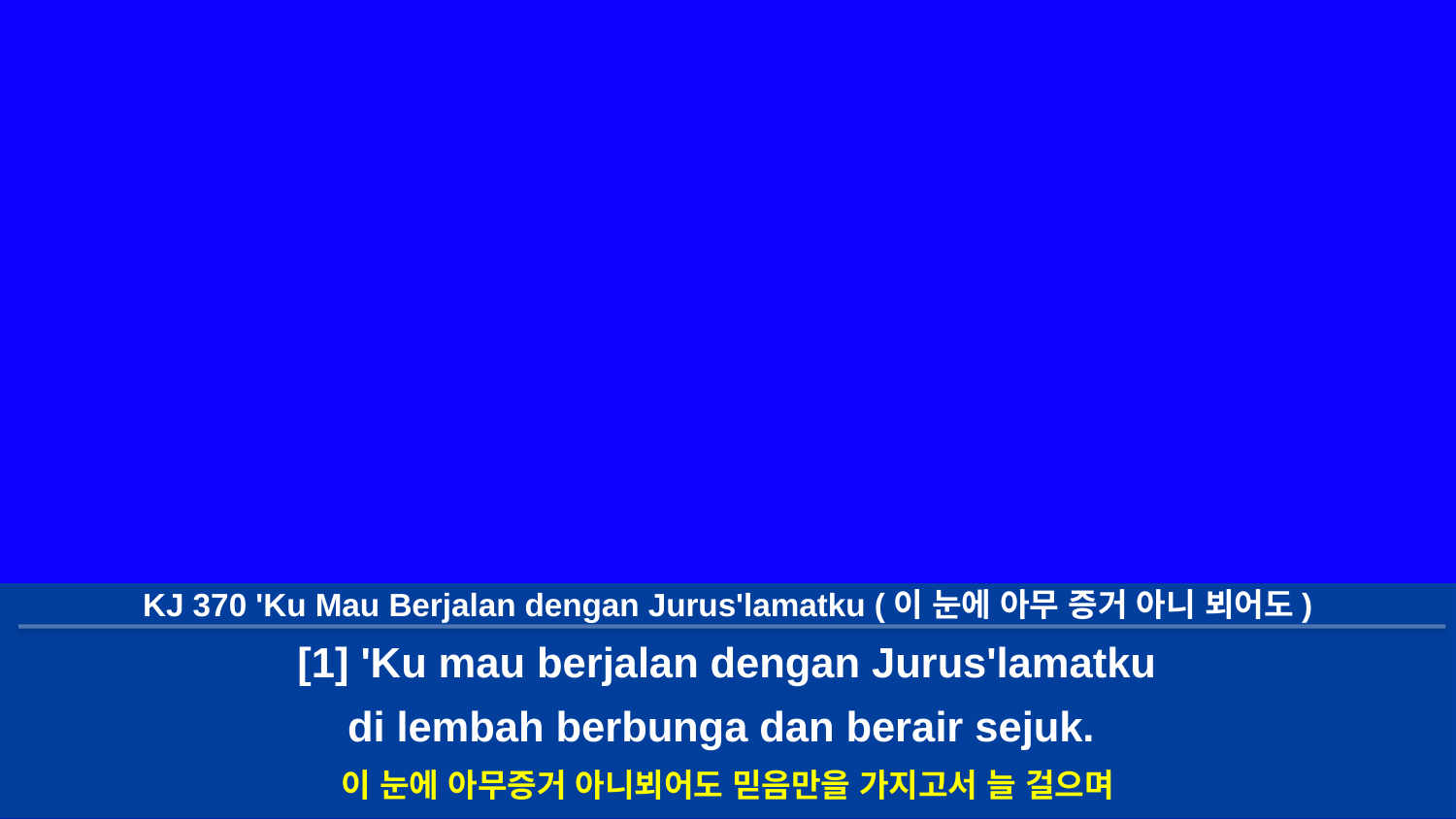

KJ 370 'Ku Mau Berjalan dengan Jurus'lamatku (이 눈에 아무 증거 아니 뵈어도)
[1] 'Ku mau berjalan dengan Jurus'lamatku
di lembah berbunga dan berair sejuk.
이 눈에 아무증거 아니뵈어도 믿음만을 가지고서 늘 걸으며